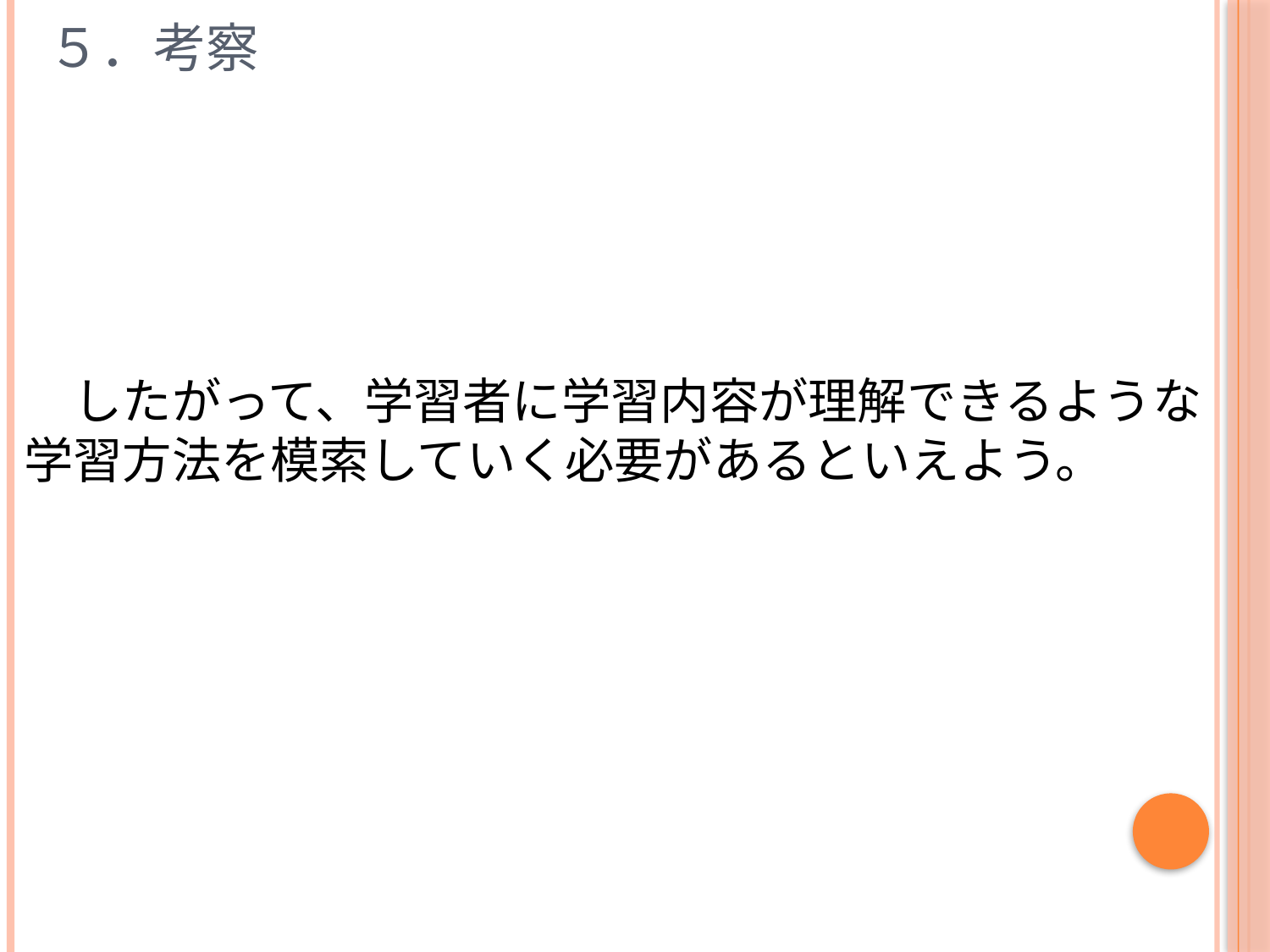

５．考察
　したがって、学習者に学習内容が理解できるような
学習方法を模索していく必要があるといえよう。